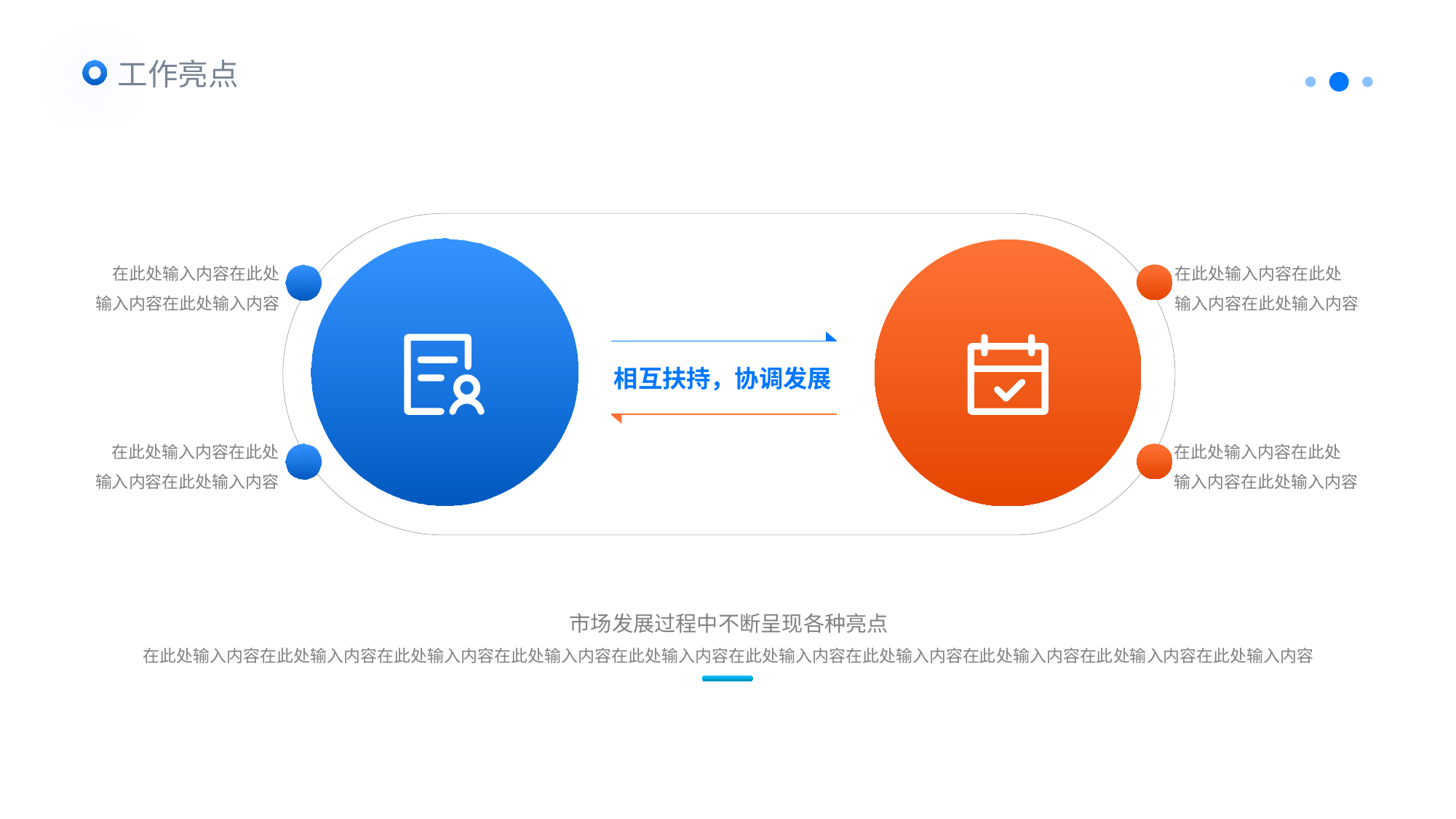

工作亮点

在此处输入内容在此处
输入内容在此处输入内容

在此处输入内容在此处
输入内容在此处输入内容

相互扶持，协调发展

在此处输入内容在此处
输入内容在此处输入内容

在此处输入内容在此处
输入内容在此处输入内容

市场发展过程中不断呈现各种亮点
在此处输入内容在此处输入内容在此处输入内容在此处输入内容在此处输入内容在此处输入内容在此处输入内容在此处输入内容在此处输入内容在此处输入内容